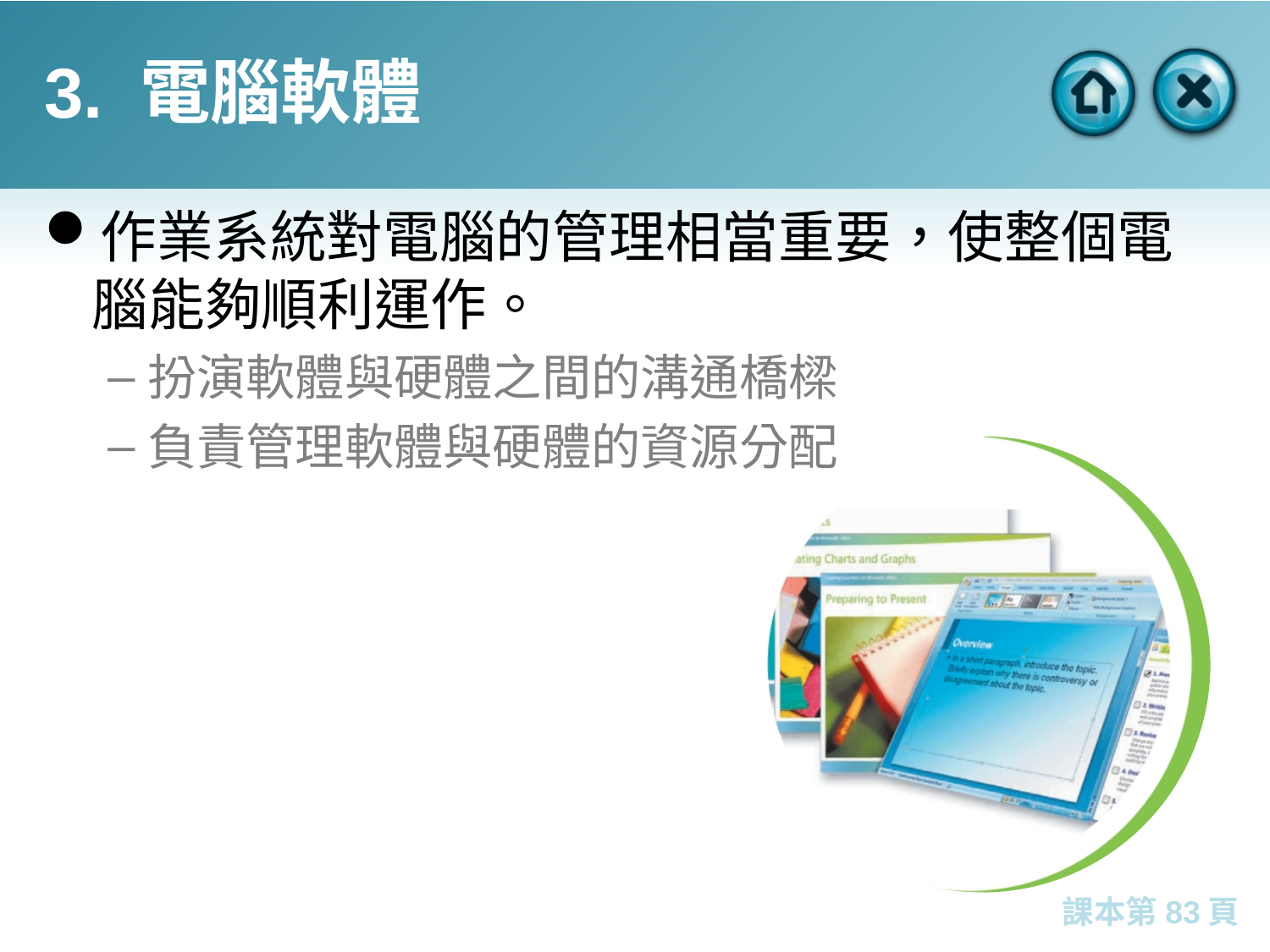

# 3. 電腦軟體
作業系統對電腦的管理相當重要，使整個電腦能夠順利運作。
扮演軟體與硬體之間的溝通橋樑
負責管理軟體與硬體的資源分配

課本第83頁